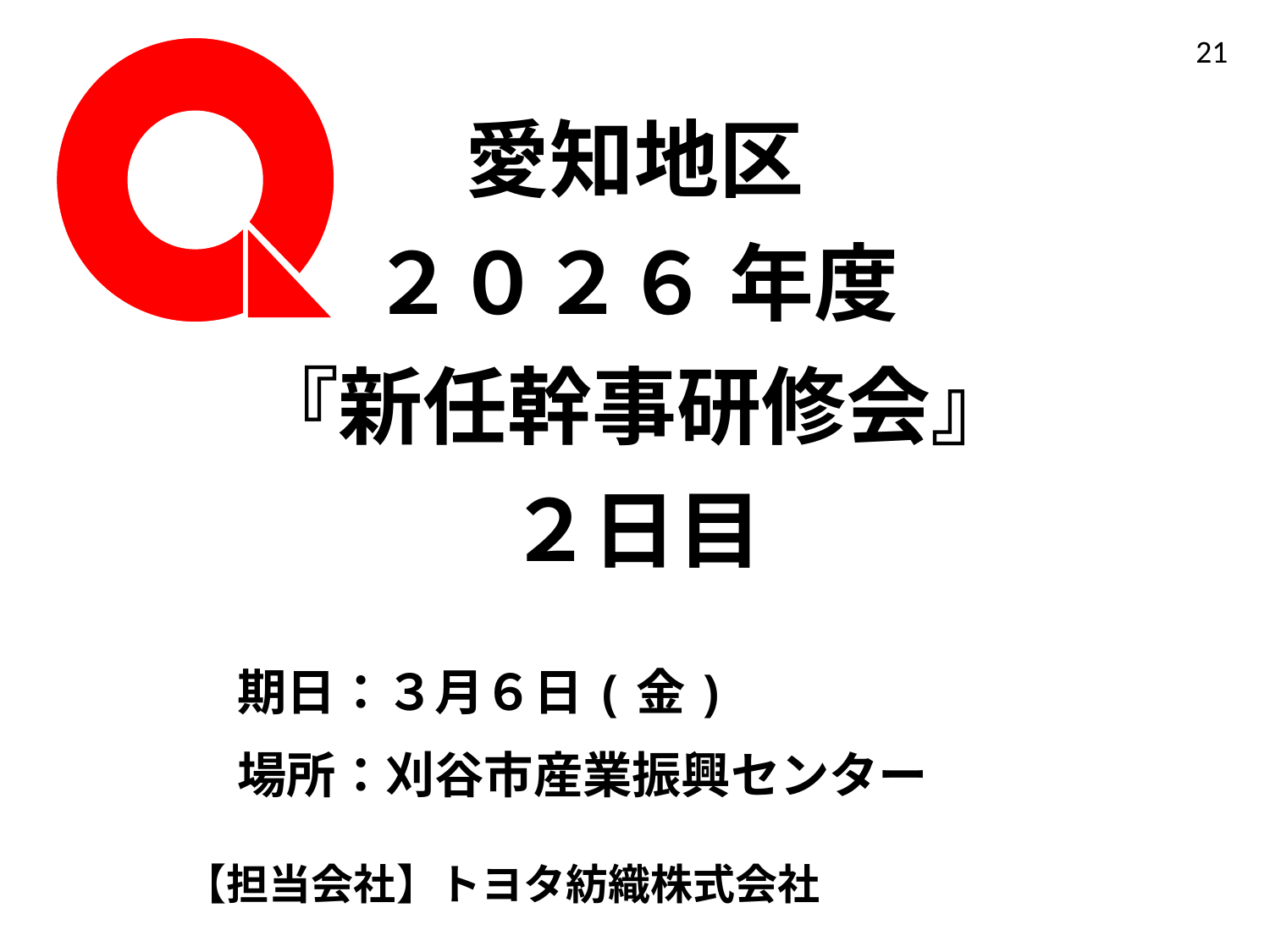

21

愛知地区
２０２６ 年度
『新任幹事研修会』
２日目
期日：３月６日(金)
場所：刈谷市産業振興センター
【担当会社】トヨタ紡織株式会社